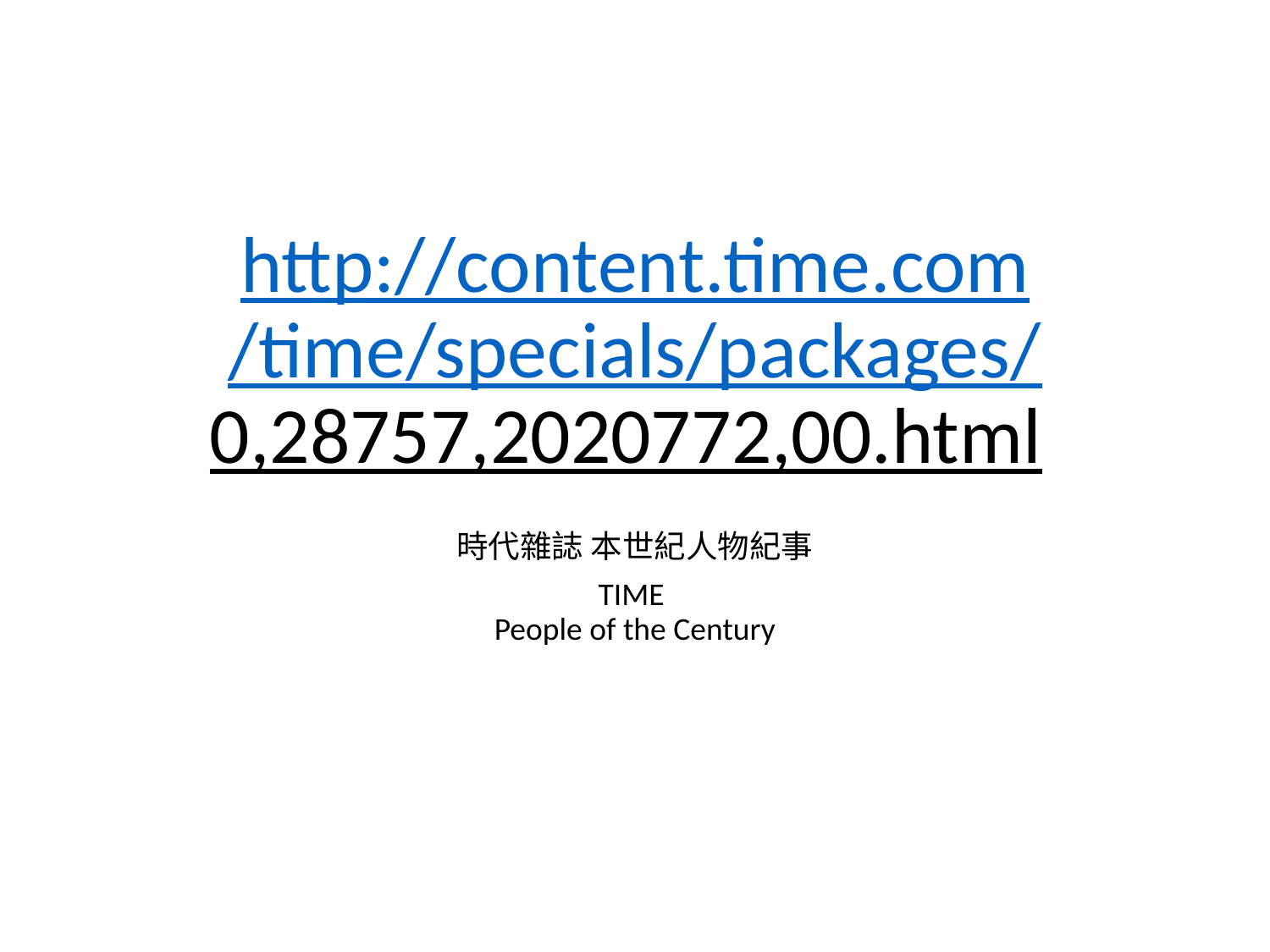

# http://content.time.com/time/specials/packages/0,28757,2020772,00.html
時代雜誌 本世紀人物紀事
TIME
People of the Century